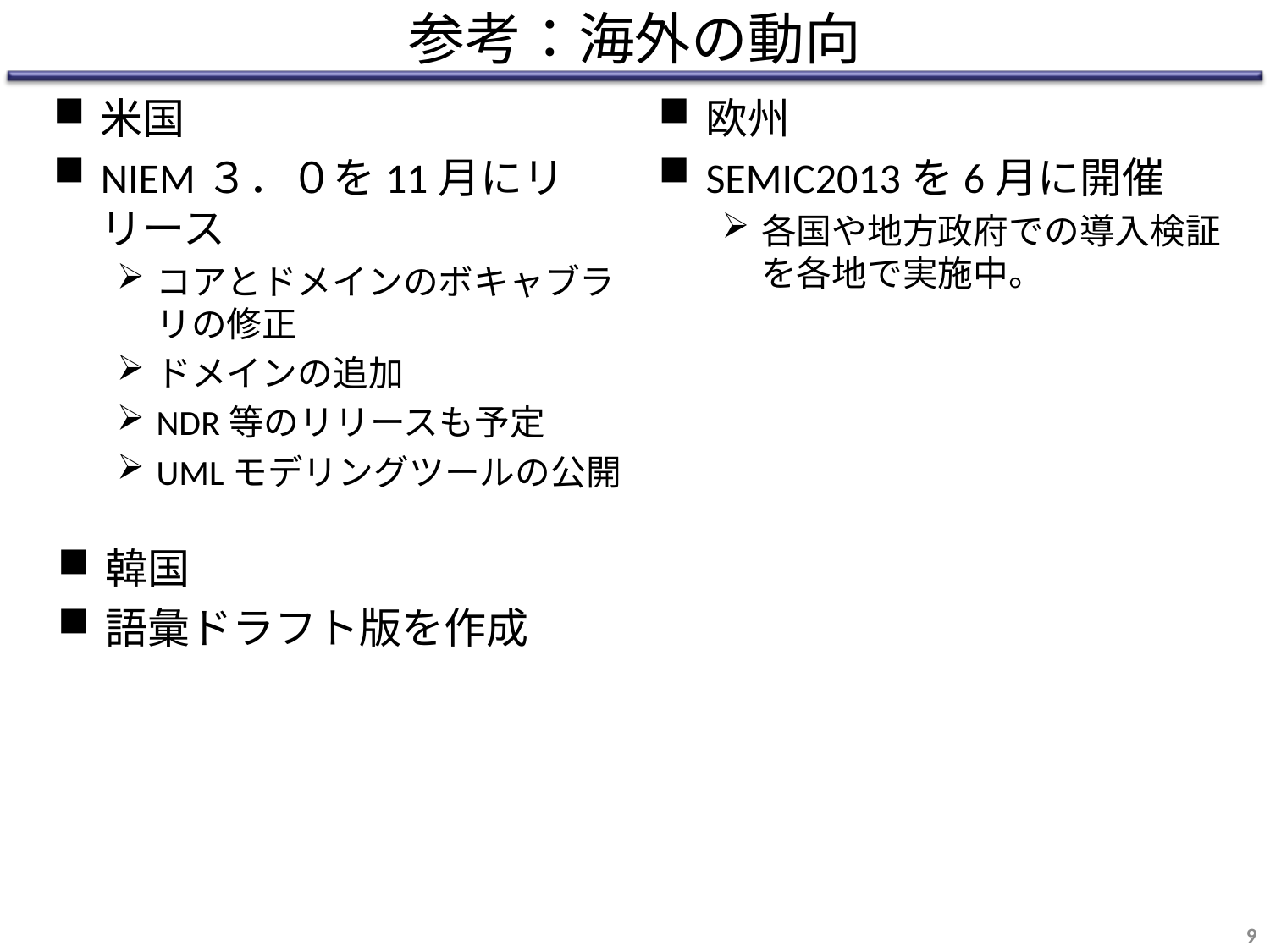

# 参考：海外の動向
米国
NIEM３．０を11月にリリース
コアとドメインのボキャブラリの修正
ドメインの追加
NDR等のリリースも予定
UMLモデリングツールの公開

欧州
SEMIC2013を6月に開催
各国や地方政府での導入検証を各地で実施中。

韓国
語彙ドラフト版を作成
9